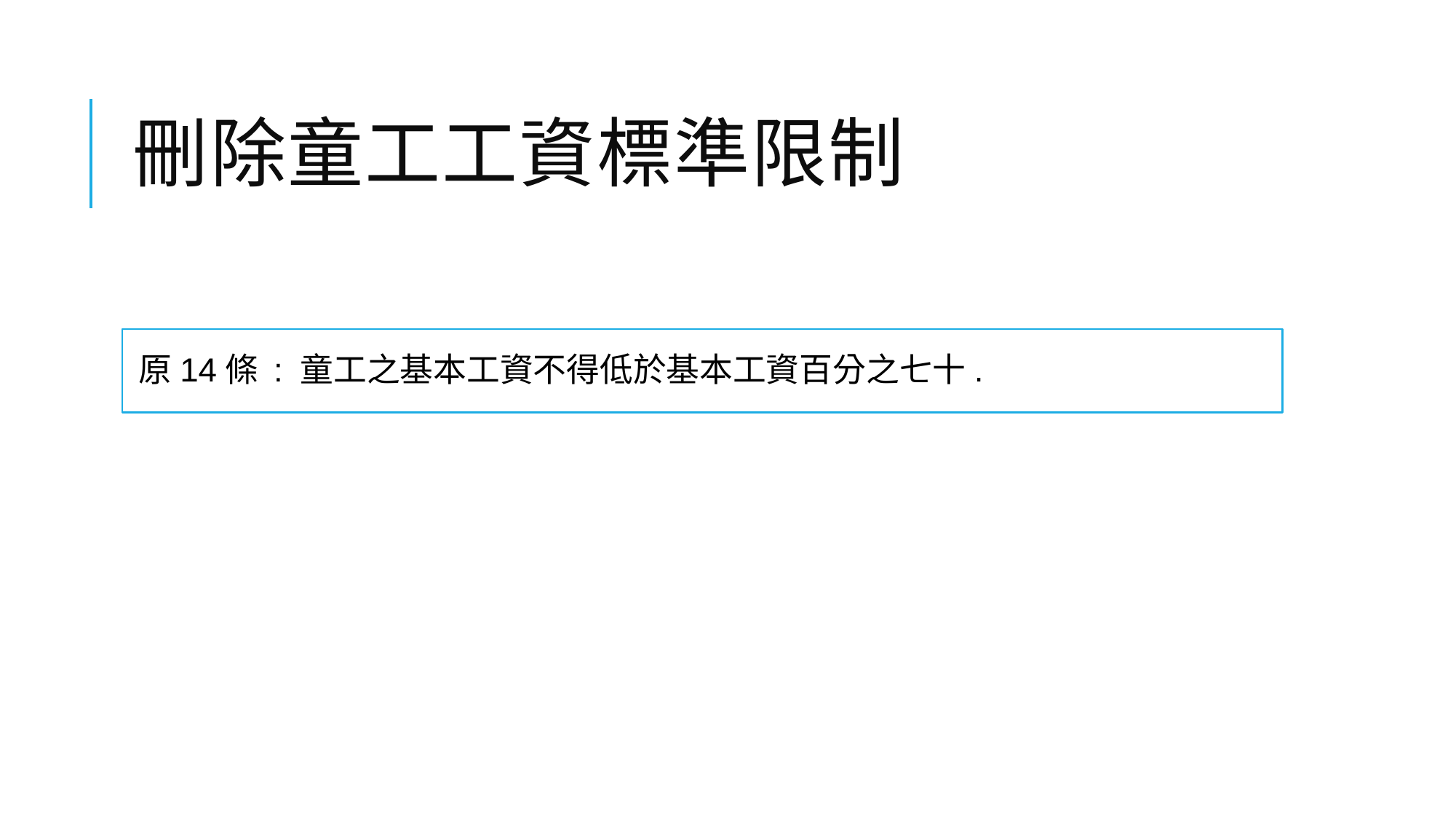

# 刪除童工工資標準限制
原14條 : 童工之基本工資不得低於基本工資百分之七十.